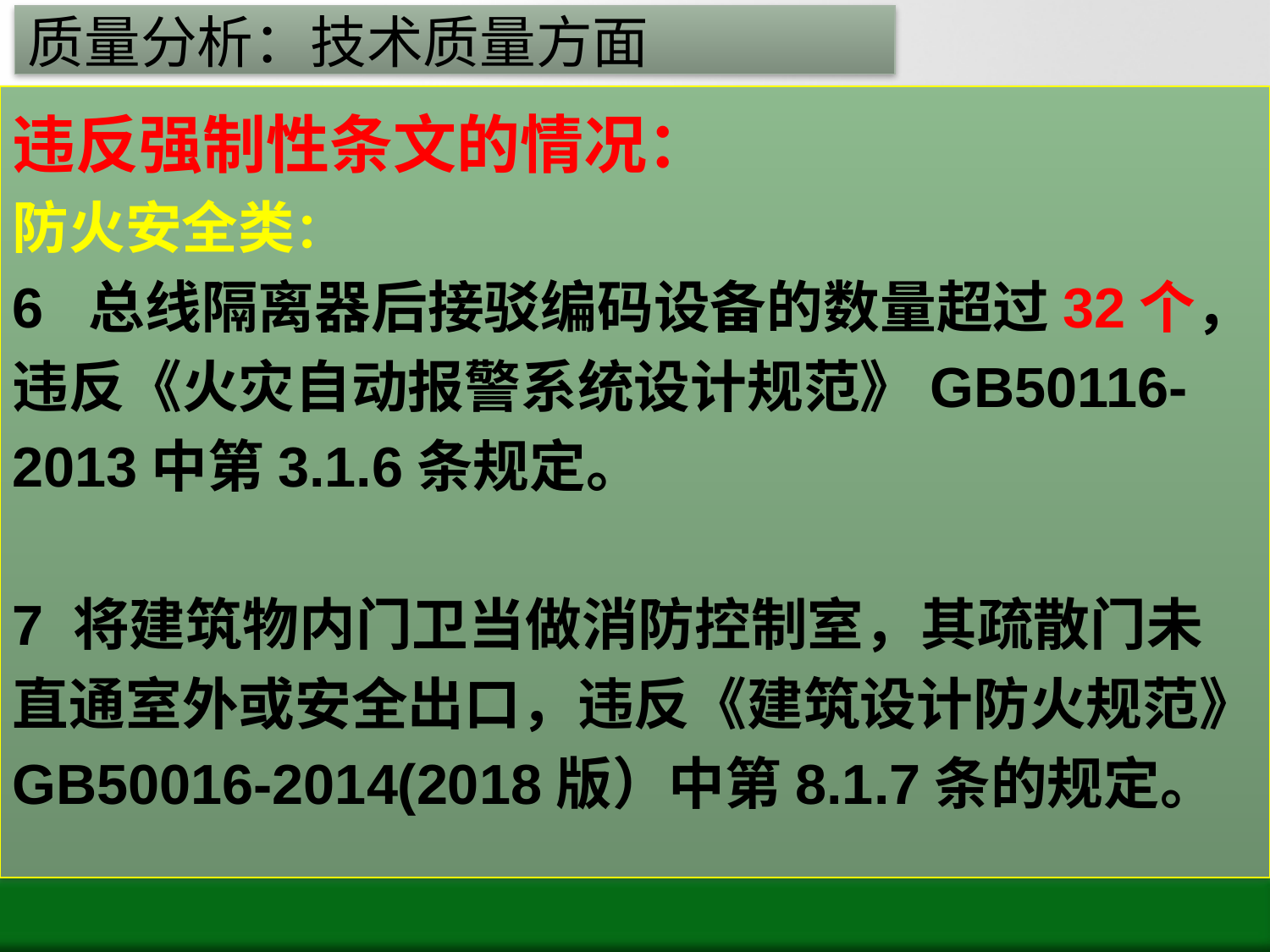

# 质量分析：技术质量方面
违反强制性条文的情况：
防火安全类：
6  总线隔离器后接驳编码设备的数量超过32个，违反《火灾自动报警系统设计规范》GB50116-2013中第3.1.6条规定。

7 将建筑物内门卫当做消防控制室，其疏散门未直通室外或安全出口，违反《建筑设计防火规范》GB50016-2014(2018版）中第8.1.7条的规定。